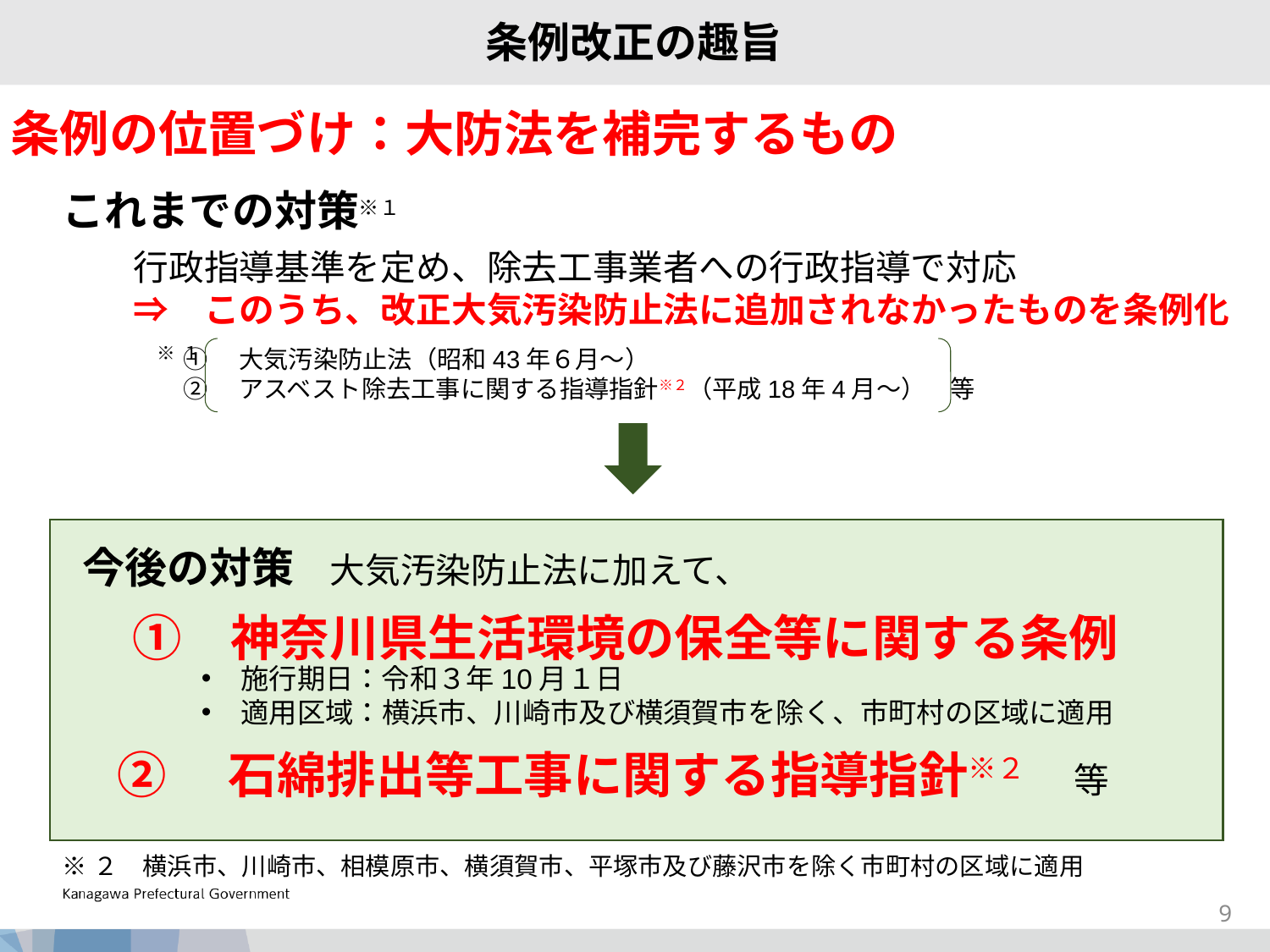

条例改正の趣旨
条例の位置づけ：大防法を補完するもの
これまでの対策※１
　　行政指導基準を定め、除去工事業者への行政指導で対応
　　⇒　このうち、改正大気汚染防止法に追加されなかったものを条例化
※１
①　大気汚染防止法（昭和43年６月～）
②　アスベスト除去工事に関する指導指針※２（平成18年4月～）　等

今後の対策　大気汚染防止法に加えて、

　①　神奈川県生活環境の保全等に関する条例
施行期日：令和３年10月１日
適用区域：横浜市、川崎市及び横須賀市を除く、市町村の区域に適用
②　石綿排出等工事に関する指導指針※２　等
※２　横浜市、川崎市、相模原市、横須賀市、平塚市及び藤沢市を除く市町村の区域に適用
9